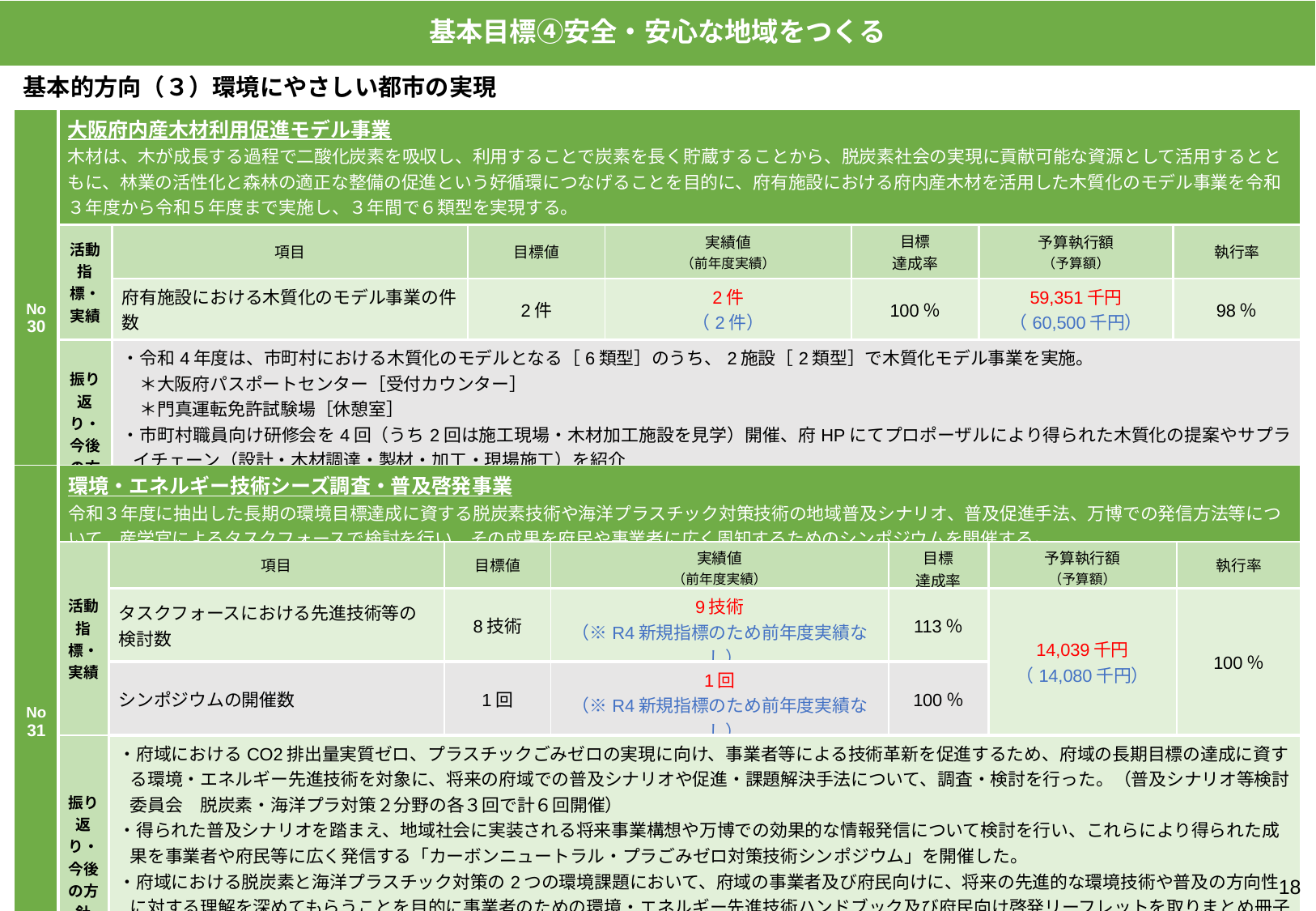

基本目標④安全・安心な地域をつくる
基本的方向（３）環境にやさしい都市の実現
| No 30 | 大阪府内産木材利用促進モデル事業 木材は、木が成長する過程で二酸化炭素を吸収し、利用することで炭素を長く貯蔵することから、脱炭素社会の実現に貢献可能な資源として活用するとともに、林業の活性化と森林の適正な整備の促進という好循環につなげることを目的に、府有施設における府内産木材を活用した木質化のモデル事業を令和３年度から令和５年度まで実施し、３年間で６類型を実現する。 |  |  |  |  |  |  |
| --- | --- | --- | --- | --- | --- | --- | --- |
|  | 活動指標・実績 | 項目 | 目標値 | 実績値 （前年度実績） | 目標 達成率 | 予算執行額 （予算額） | 執行率 |
|  |  | 府有施設における木質化のモデル事業の件数 | 2件 | 2件 （2件） | 100％ | 59,351千円 （60,500千円） | 98％ |
|  | 振り返り・ 今後の方針 | ・令和4年度は、市町村における木質化のモデルとなる［6類型］のうち、2施設［2類型］で木質化モデル事業を実施。 　＊大阪府パスポートセンター［受付カウンター］ 　＊門真運転免許試験場［休憩室］ ・市町村職員向け研修会を4回（うち2回は施工現場・木材加工施設を見学）開催、府HPにてプロポーザルにより得られた木質化の提案やサプライチェーン（設計・木材調達・製材・加工・現場施工）を紹介 ・令和５年度は、残り［2類型］より［2類型］について事業を実施 　＊こころの健康総合センター［会議室・保健室］ |  |  |  |  |  |
| No31 | 環境・エネルギー技術シーズ調査・普及啓発事業 令和３年度に抽出した長期の環境目標達成に資する脱炭素技術や海洋プラスチック対策技術の地域普及シナリオ、普及促進手法、万博での発信方法等について、産学官によるタスクフォースで検討を行い、その成果を府民や事業者に広く周知するためのシンポジウムを開催する。 |  |  |  |  |  |  |
| --- | --- | --- | --- | --- | --- | --- | --- |
|  | 活動指標・実績 | 項目 | 目標値 | 実績値 （前年度実績） | 目標 達成率 | 予算執行額 （予算額） | 執行率 |
|  |  | タスクフォースにおける先進技術等の検討数 | 8技術 | 9技術 （※R4新規指標のため前年度実績なし） | 113％ | 14,039千円 （14,080千円） | 100％ |
|  |  | シンポジウムの開催数 | 1回 | 1回 （※R4新規指標のため前年度実績なし） | 100％ |  |  |
|  | 振り返り・ 今後の方針 | ・府域におけるCO2排出量実質ゼロ、プラスチックごみゼロの実現に向け、事業者等による技術革新を促進するため、府域の長期目標の達成に資する環境・エネルギー先進技術を対象に、将来の府域での普及シナリオや促進・課題解決手法について、調査・検討を行った。（普及シナリオ等検討委員会　脱炭素・海洋プラ対策２分野の各３回で計６回開催） ・得られた普及シナリオを踏まえ、地域社会に実装される将来事業構想や万博での効果的な情報発信について検討を行い、これらにより得られた成果を事業者や府民等に広く発信する「カーボンニュートラル・プラごみゼロ対策技術シンポジウム」を開催した。 ・府域における脱炭素と海洋プラスチック対策の2つの環境課題において、府域の事業者及び府民向けに、将来の先進的な環境技術や普及の方向性に対する理解を深めてもらうことを目的に事業者のための環境・エネルギー先進技術ハンドブック及び府民向け啓発リーフレットを取りまとめ冊子を作成した。 ・今後、本事業の後継事業の万博を契機とした環境・エネルギー先進技術普及事業（脱炭素・海洋プラスチック対策先進技術モデル導入事業、万博発信コンテンツ作成）により、万博を契機に先進技術のモデル導入や将来像の発信等を行い、府内での先進技術の普及を促進し、技術実装のきっかけとする。 |  |  |  |  |  |
18